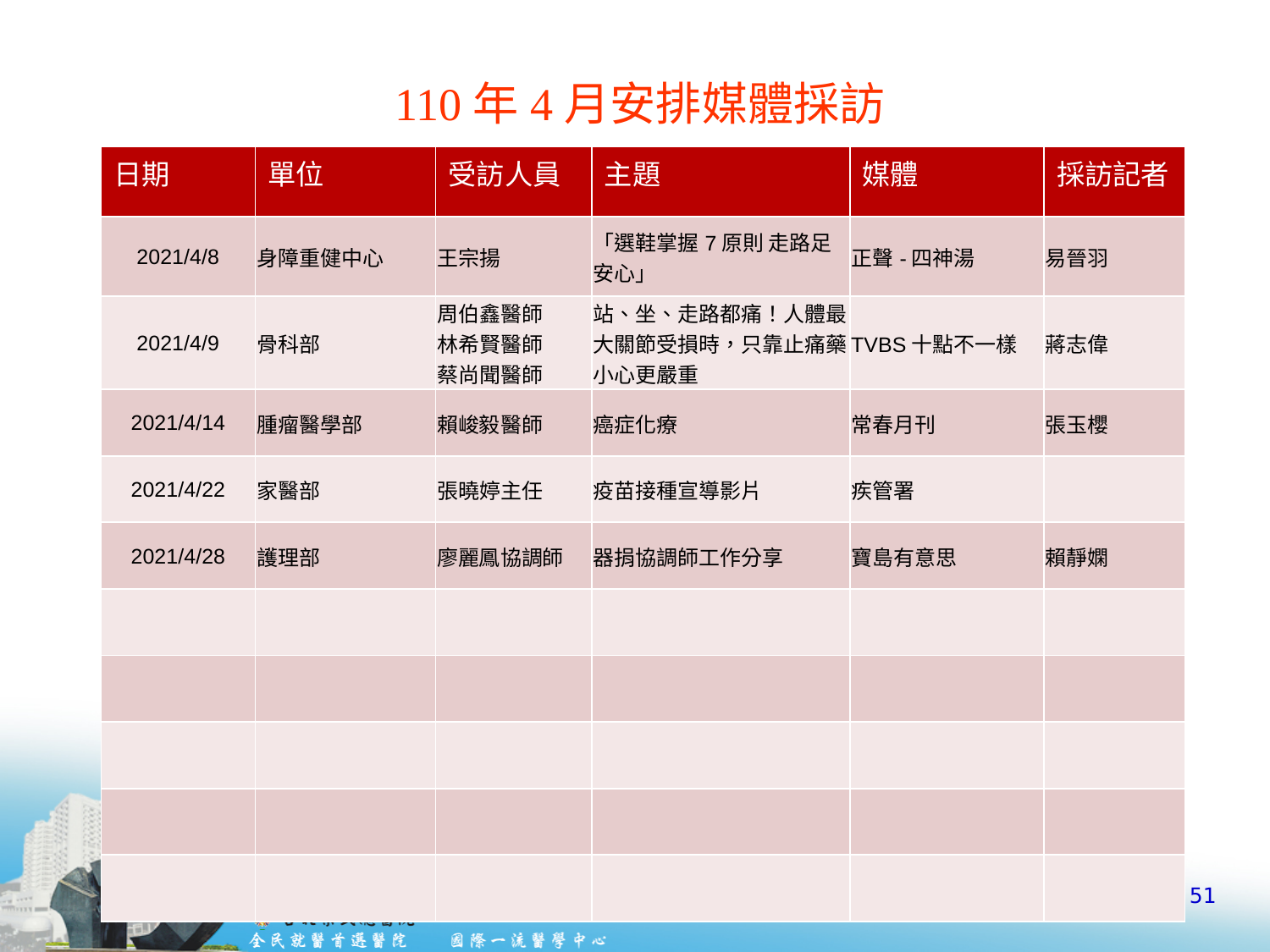

# 110年4月安排媒體採訪
| 日期 | 單位 | 受訪人員 | 主題 | 媒體 | 採訪記者 |
| --- | --- | --- | --- | --- | --- |
| 2021/4/8 | 身障重健中心 | 王宗揚 | 「選鞋掌握7原則 走路足安心」 | 正聲-四神湯 | 易晉羽 |
| 2021/4/9 | 骨科部 | 周伯鑫醫師 林希賢醫師 蔡尚聞醫師 | 站、坐、走路都痛！人體最大關節受損時，只靠止痛藥，小心更嚴重 | TVBS十點不一樣 | 蔣志偉 |
| 2021/4/14 | 腫瘤醫學部 | 賴峻毅醫師 | 癌症化療 | 常春月刊 | 張玉櫻 |
| 2021/4/22 | 家醫部 | 張曉婷主任 | 疫苗接種宣導影片 | 疾管署 |  |
| 2021/4/28 | 護理部 | 廖麗鳳協調師 | 器捐協調師工作分享 | 寶島有意思 | 賴靜嫻 |
|  |  |  |  |  |  |
|  |  |  |  |  |  |
|  |  |  |  |  |  |
|  |  |  |  |  |  |
|  |  |  |  |  |  |
51